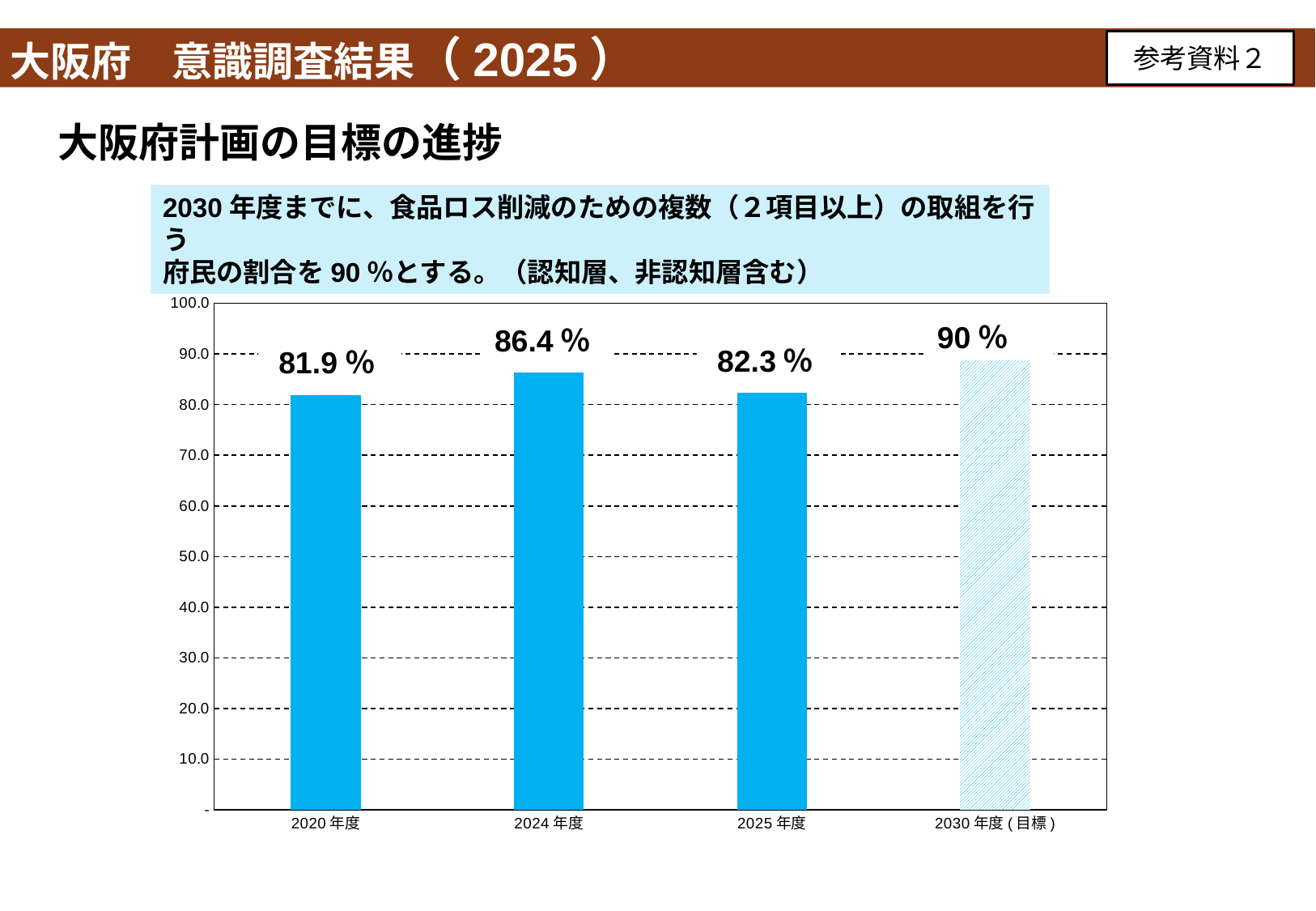

大阪府　意識調査結果（2025）
参考資料２
大阪府計画の目標の進捗
2030年度までに、食品ロス削減のための複数（２項目以上）の取組を行う
府民の割合を90％とする。（認知層、非認知層含む）

### Chart

| Category |  |
|---|---|
| 2020年度 | 81.9 |
| 2024年度 | 86.4 |
| 2025年度 | 82.3 |
| 2030年度(目標) | 90.0 |
90％
86.4％
 82.3％
 81.9％